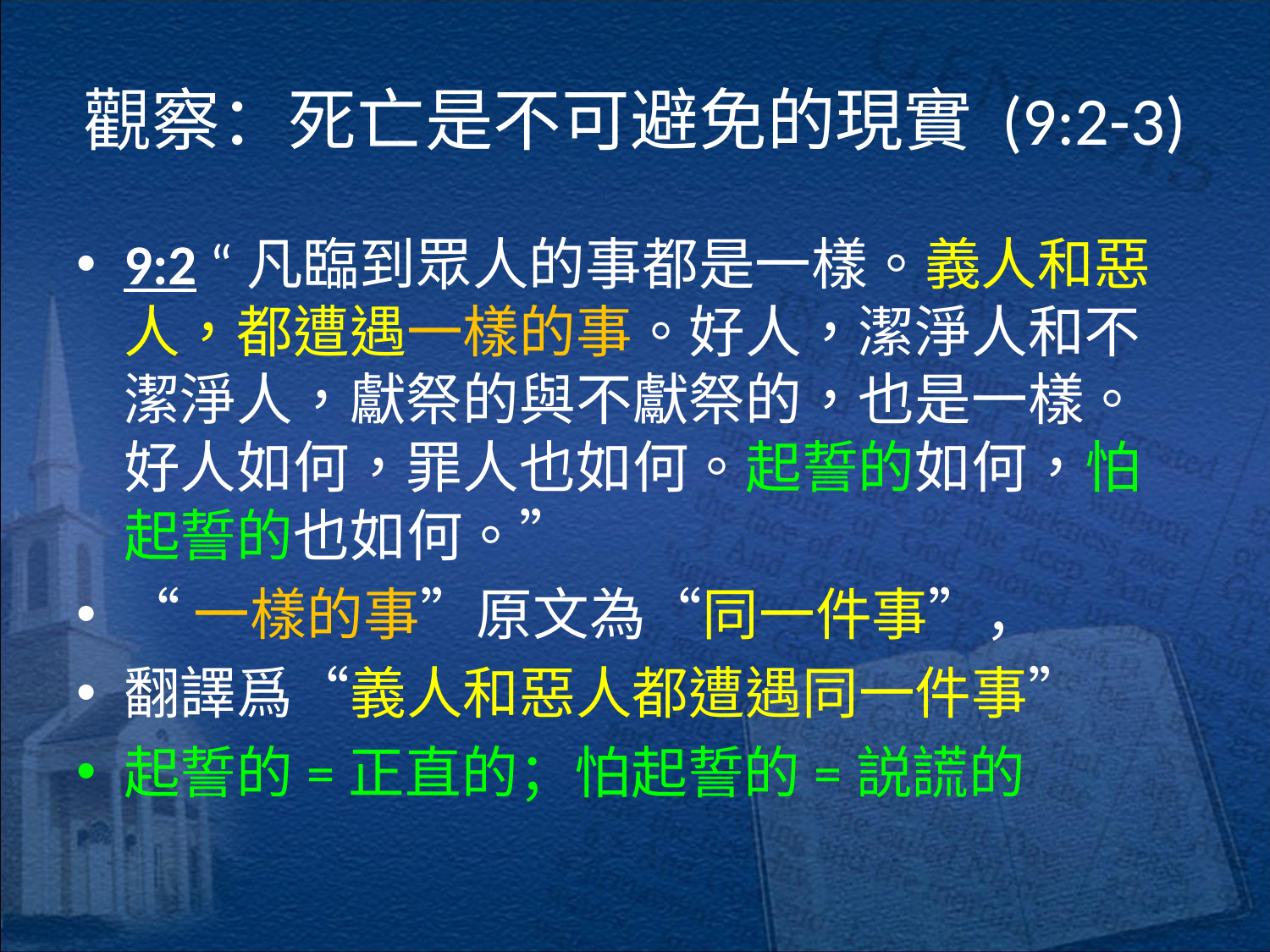

# 觀察：死亡是不可避免的現實 (9:2-3)
9:2 “凡臨到眾人的事都是一樣。義人和惡人，都遭遇一樣的事。好人，潔淨人和不潔淨人，獻祭的與不獻祭的，也是一樣。好人如何，罪人也如何。起誓的如何，怕起誓的也如何。”
“一樣的事”原文為“同一件事”，
翻譯爲“義人和惡人都遭遇同一件事”
起誓的=正直的；怕起誓的=説謊的